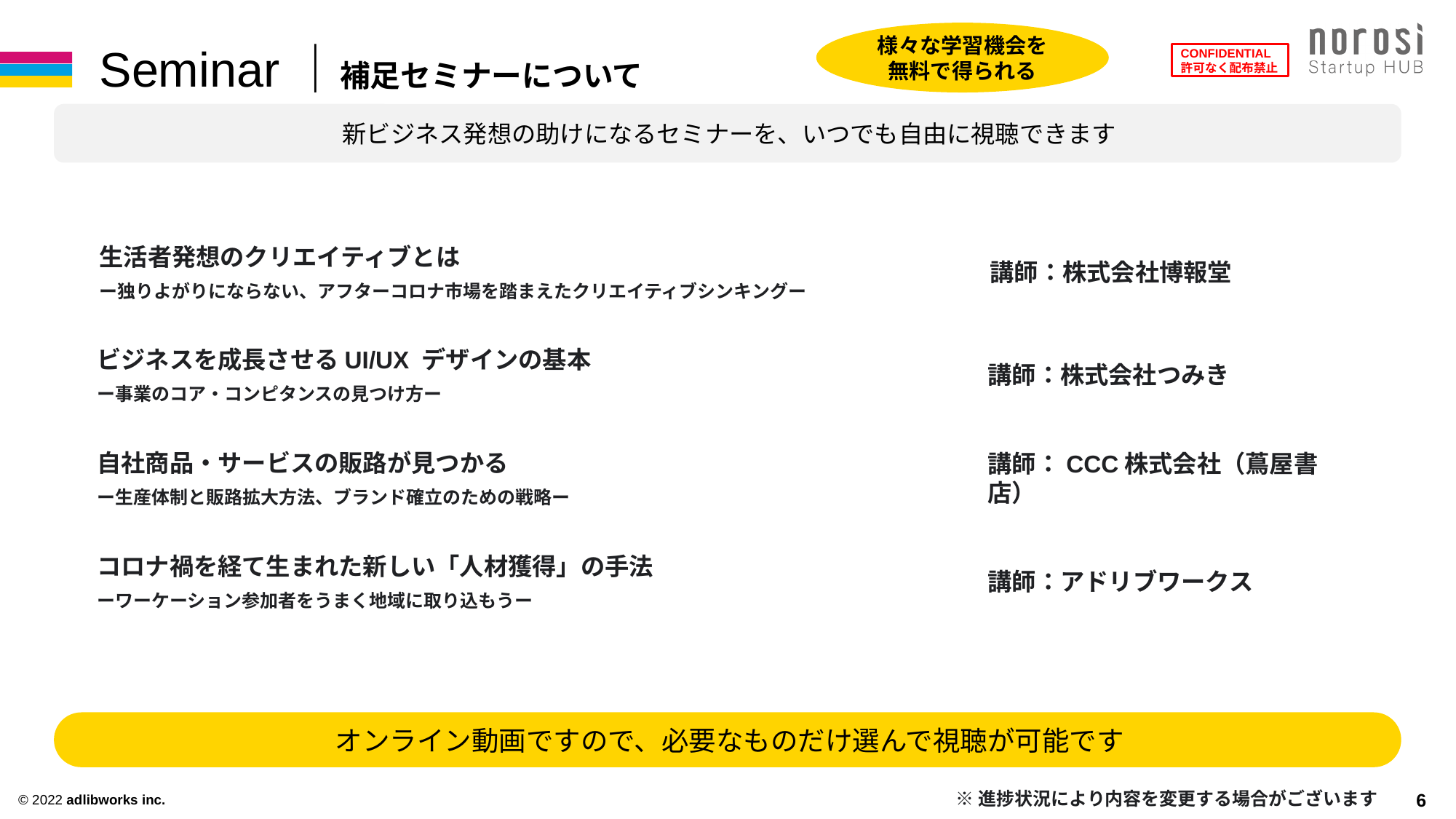

様々な学習機会を無料で得られる
Seminar｜補足セミナーについて

新ビジネス発想の助けになるセミナーを、いつでも自由に視聴できます
生活者発想のクリエイティブとは
ー独りよがりにならない、アフターコロナ市場を踏まえたクリエイティブシンキングー
講師：株式会社博報堂
ビジネスを成長させるUI/UX デザインの基本
ー事業のコア・コンピタンスの見つけ方ー
講師：株式会社つみき
講師：CCC株式会社（蔦屋書店）
自社商品・サービスの販路が見つかる
ー生産体制と販路拡大方法、ブランド確立のための戦略ー
コロナ禍を経て生まれた新しい「人材獲得」の手法
ーワーケーション参加者をうまく地域に取り込もうー
講師：アドリブワークス
オンライン動画ですので、必要なものだけ選んで視聴が可能です
※進捗状況により内容を変更する場合がございます